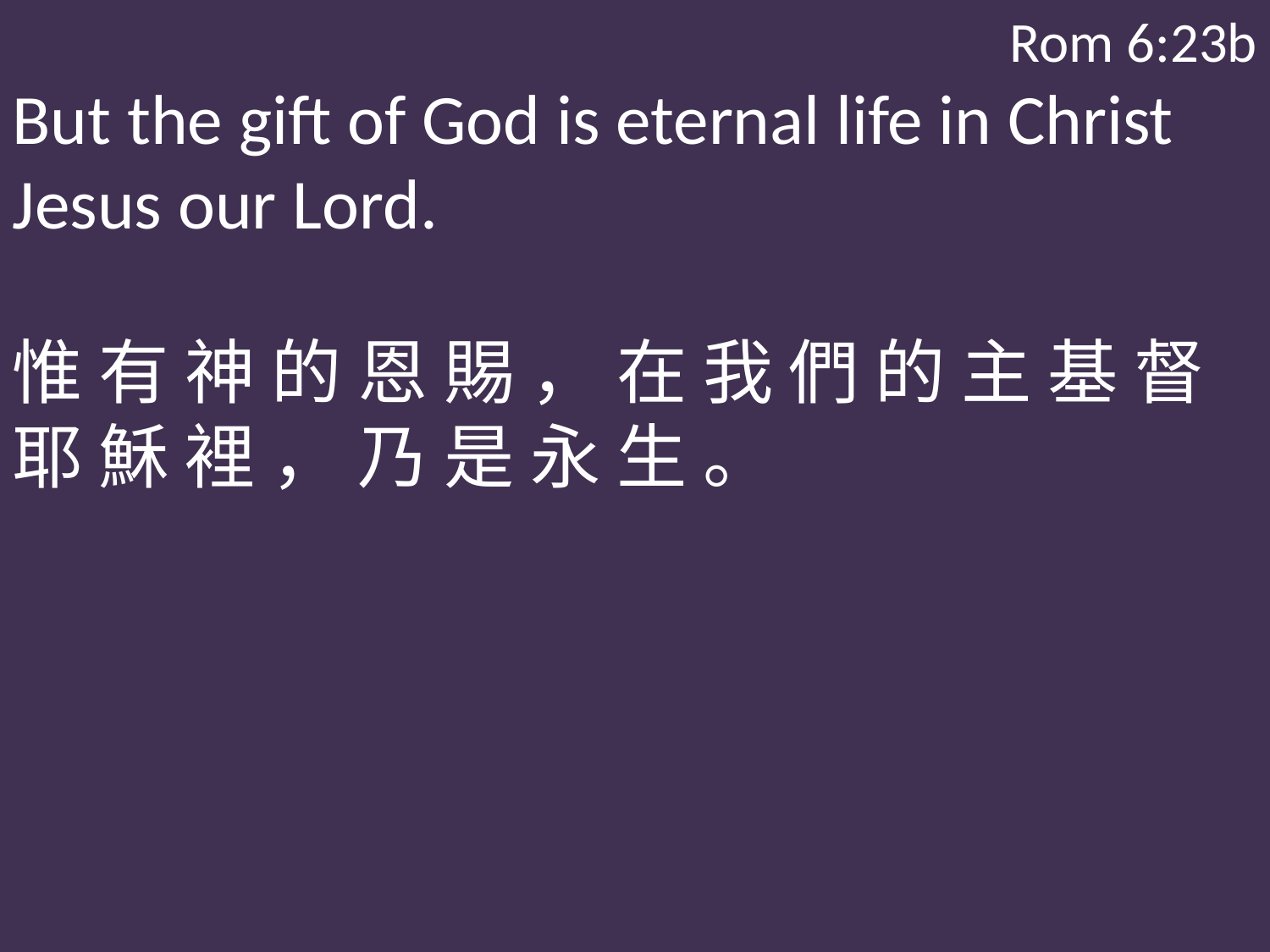

Rom 6:23b
But the gift of God is eternal life in Christ Jesus our Lord.

惟 有 神 的 恩 賜 ， 在 我 們 的 主 基 督 耶 穌 裡 ， 乃 是 永 生 。